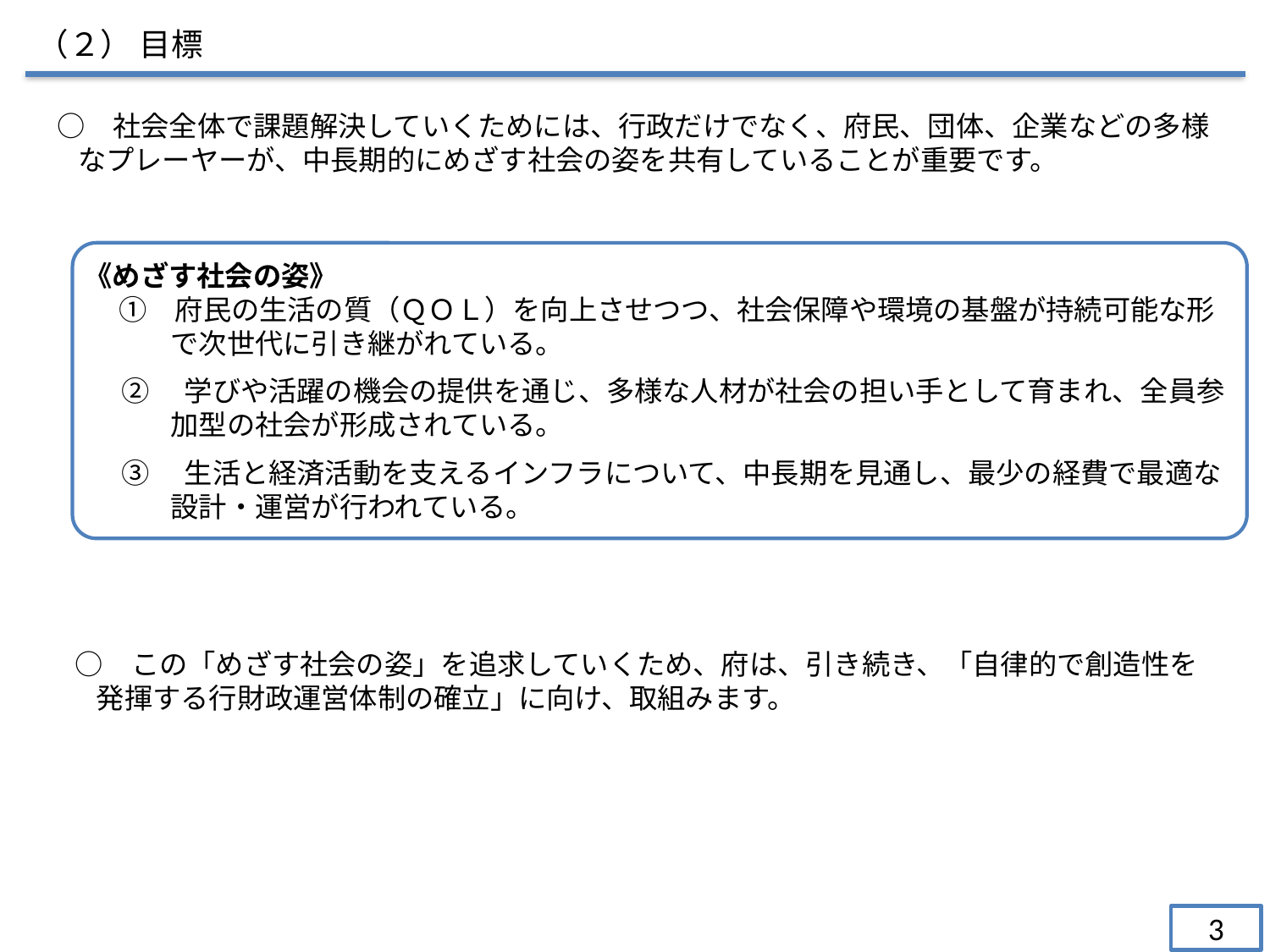

（２） 目標
　○　社会全体で課題解決していくためには、行政だけでなく、府民、団体、企業などの多様なプレーヤーが、中長期的にめざす社会の姿を共有していることが重要です。
《めざす社会の姿》
　 ①　府民の生活の質（ＱＯＬ）を向上させつつ、社会保障や環境の基盤が持続可能な形で次世代に引き継がれている。

②　学びや活躍の機会の提供を通じ、多様な人材が社会の担い手として育まれ、全員参加型の社会が形成されている。

③　生活と経済活動を支えるインフラについて、中長期を見通し、最少の経費で最適な設計・運営が行われている。
　○　この「めざす社会の姿」を追求していくため、府は、引き続き、「自律的で創造性を　発揮する行財政運営体制の確立」に向け、取組みます。
3